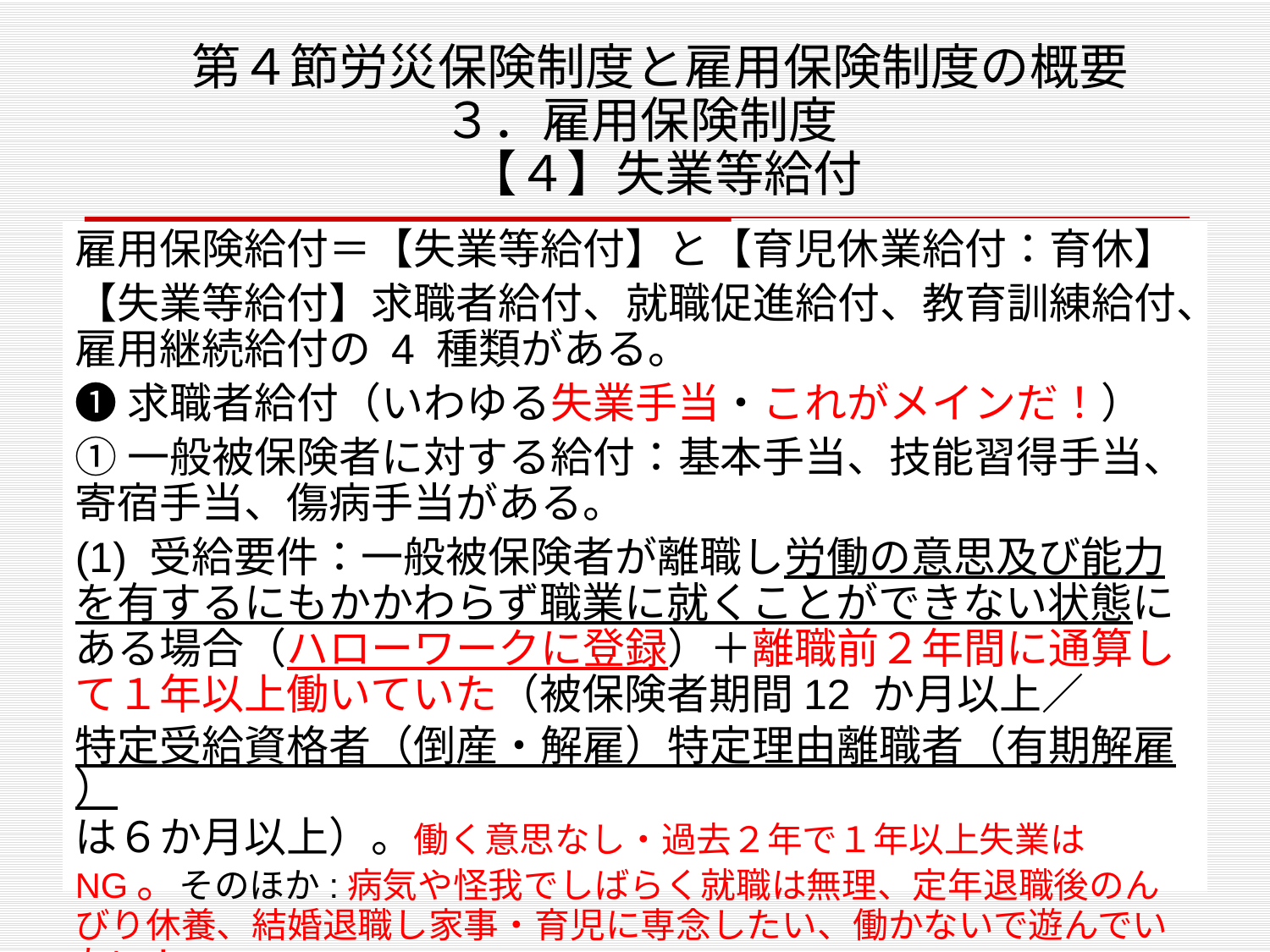

# 第４節労災保険制度と雇用保険制度の概要 ３．雇用保険制度　 【４】失業等給付
雇用保険給付＝【失業等給付】と【育児休業給付：育休】
【失業等給付】求職者給付、就職促進給付、教育訓練給付、雇用継続給付の 4 種類がある。
❶求職者給付（いわゆる失業手当・これがメインだ！）
①一般被保険者に対する給付：基本手当、技能習得手当、寄宿手当、傷病手当がある。
(1) 受給要件：一般被保険者が離職し労働の意思及び能力を有するにもかかわらず職業に就くことができない状態にある場合（ハローワークに登録）＋離職前２年間に通算して１年以上働いていた（被保険者期間12 か月以上／特定受給資格者（倒産・解雇）特定理由離職者（有期解雇）は６か月以上）。働く意思なし・過去２年で１年以上失業はNG。そのほか:病気や怪我でしばらく就職は無理、定年退職後のんびり休養、結婚退職し家事・育児に専念したい、働かないで遊んでいたい！